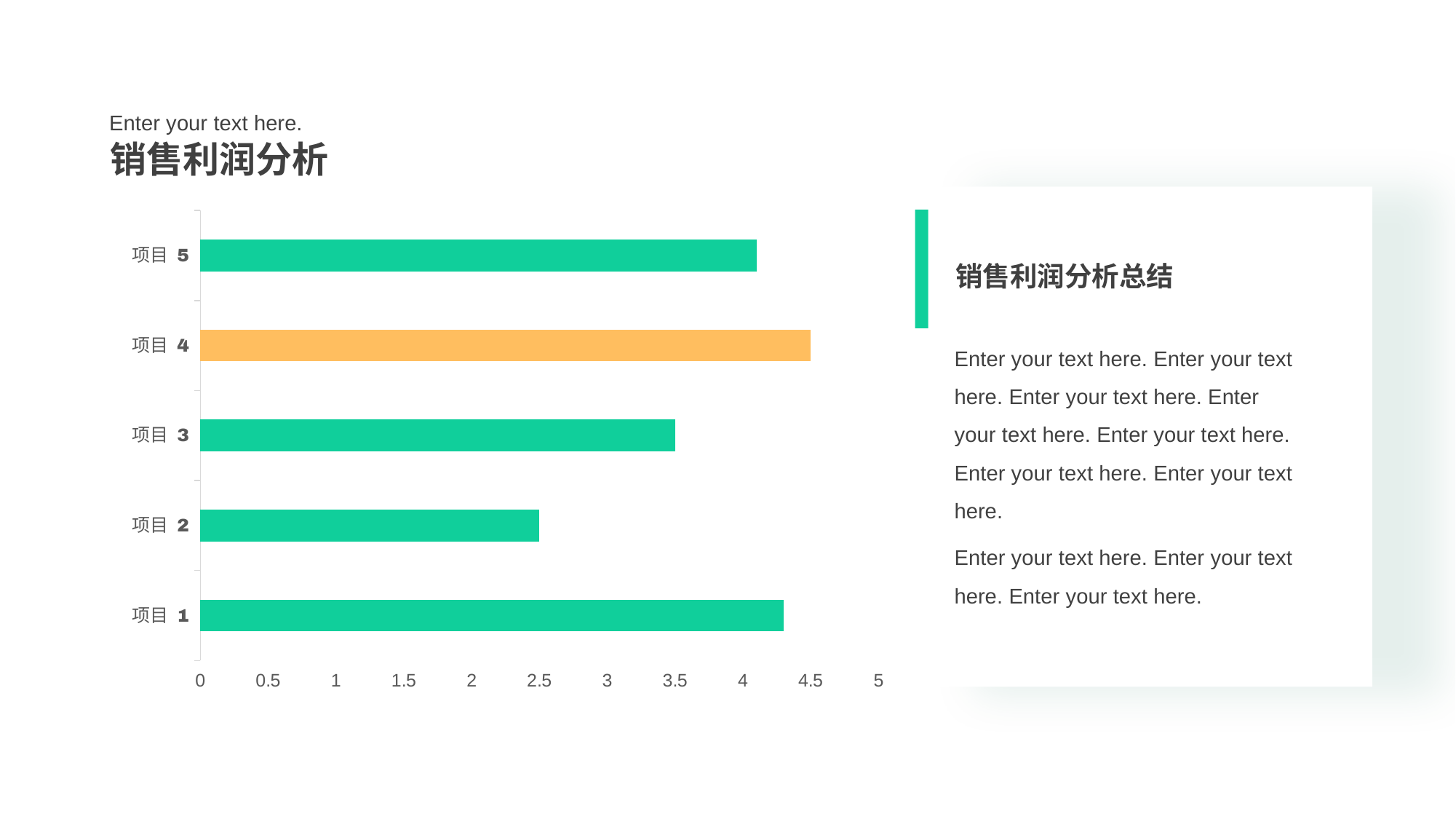

Enter your text here.
销售利润分析

### Chart

| Category | 系列 1 |
|---|---|
| 项目 1 | 4.3 |
| 项目 2 | 2.5 |
| 项目 3 | 3.5 |
| 项目 4 | 4.5 |
| 项目 5 | 4.1 |
销售利润分析总结
Enter your text here. Enter your text here. Enter your text here. Enter your text here. Enter your text here. Enter your text here. Enter your text here.
Enter your text here. Enter your text here. Enter your text here.